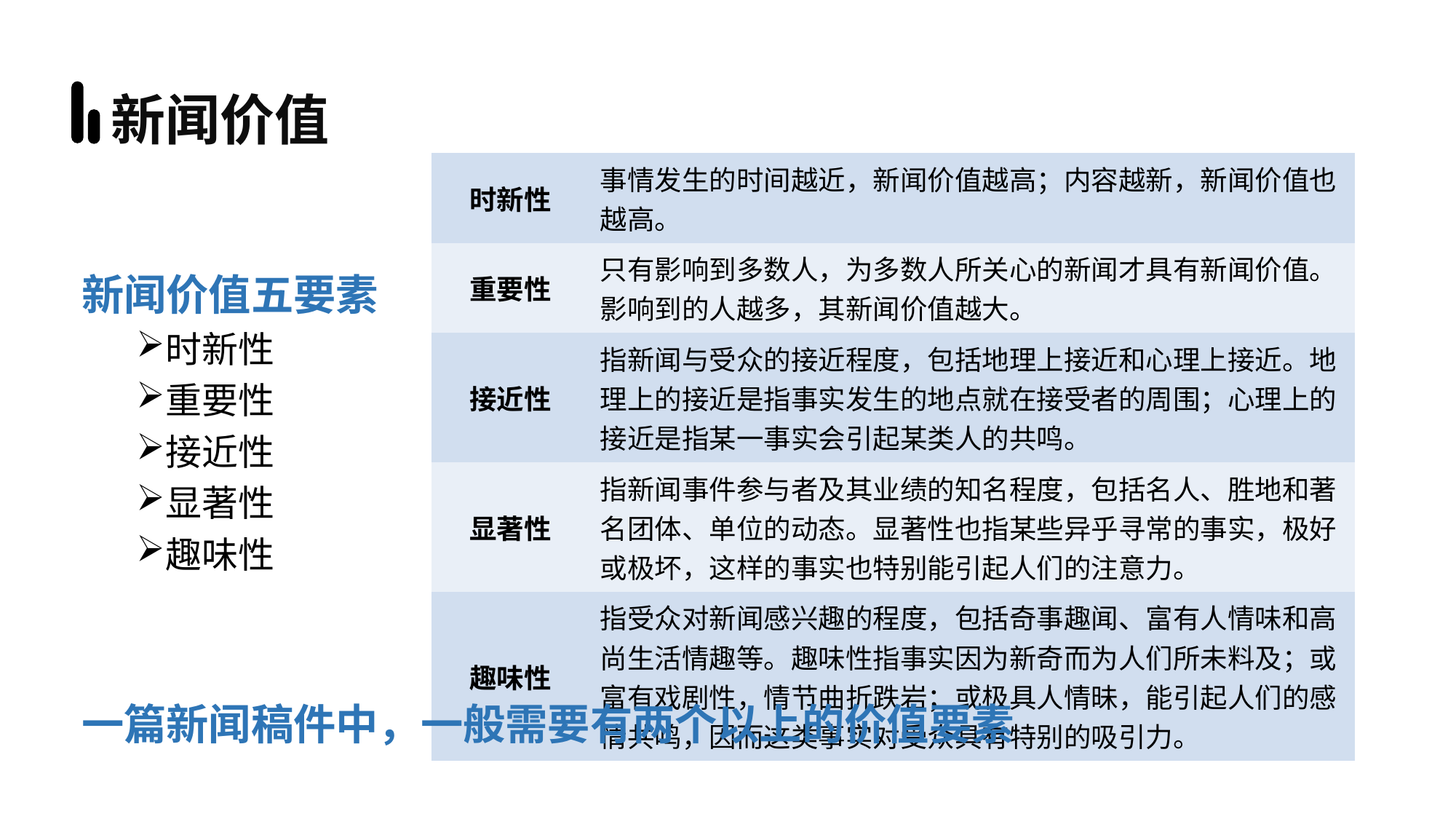

# 新闻价值
| 时新性 | 事情发生的时间越近，新闻价值越高；内容越新，新闻价值也越高。 |
| --- | --- |
| 重要性 | 只有影响到多数人，为多数人所关心的新闻才具有新闻价值。影响到的人越多，其新闻价值越大。 |
| 接近性 | 指新闻与受众的接近程度，包括地理上接近和心理上接近。地理上的接近是指事实发生的地点就在接受者的周围；心理上的接近是指某一事实会引起某类人的共鸣。 |
| 显著性 | 指新闻事件参与者及其业绩的知名程度，包括名人、胜地和著名团体、单位的动态。显著性也指某些异乎寻常的事实，极好或极坏，这样的事实也特别能引起人们的注意力。 |
| 趣味性 | 指受众对新闻感兴趣的程度，包括奇事趣闻、富有人情味和高尚生活情趣等。趣味性指事实因为新奇而为人们所未料及；或富有戏剧性，情节曲折跌岩；或极具人情昧，能引起人们的感情共鸣，因而这类事实对受众具有特别的吸引力。 |
新闻价值五要素
时新性
重要性
接近性
显著性
趣味性
一篇新闻稿件中，一般需要有两个以上的价值要素